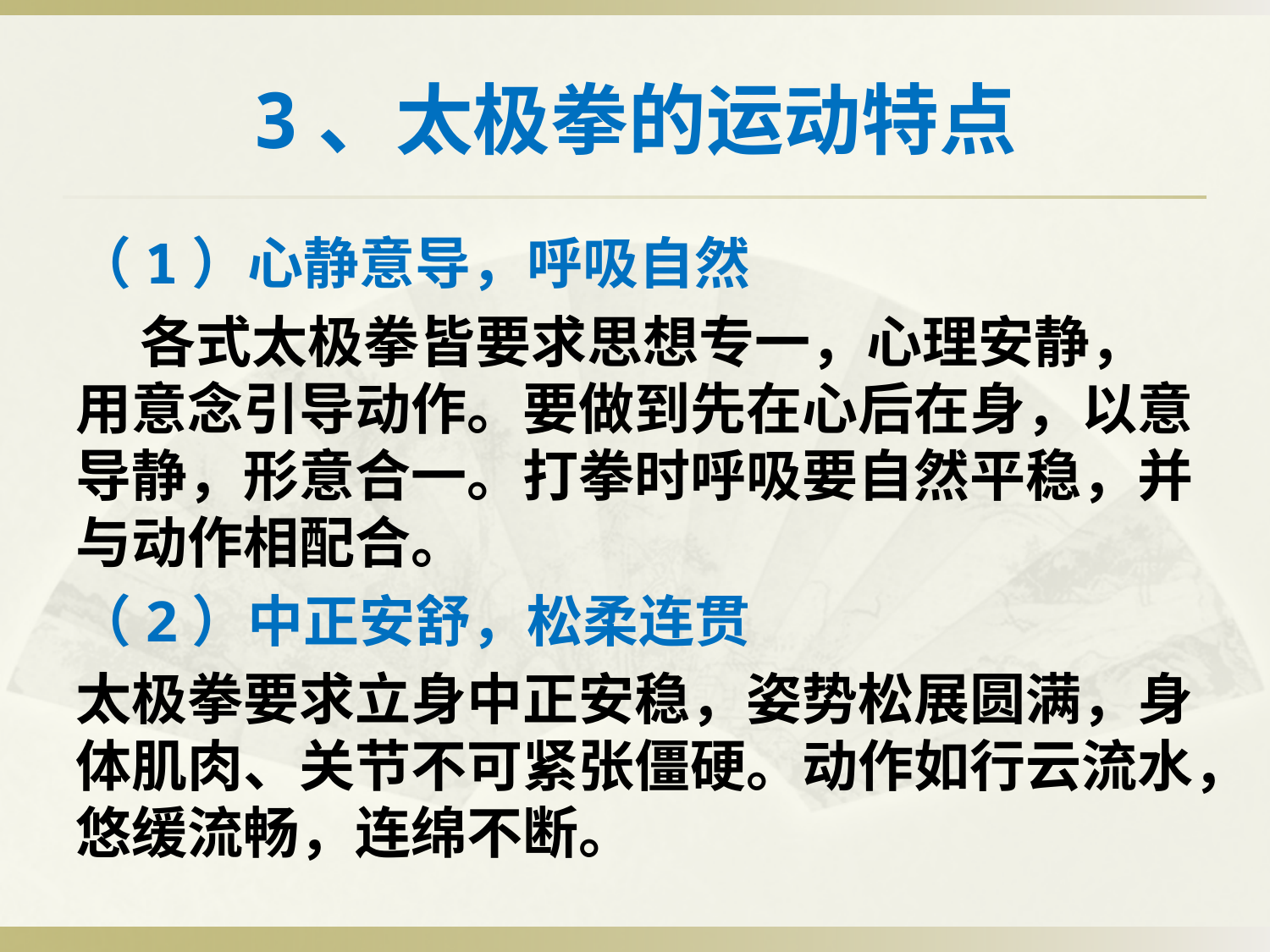

# 3、太极拳的运动特点
（1）心静意导，呼吸自然
    各式太极拳皆要求思想专一，心理安静，用意念引导动作。要做到先在心后在身，以意导静，形意合一。打拳时呼吸要自然平稳，并与动作相配合。
（2）中正安舒，松柔连贯
太极拳要求立身中正安稳，姿势松展圆满，身体肌肉、关节不可紧张僵硬。动作如行云流水，悠缓流畅，连绵不断。